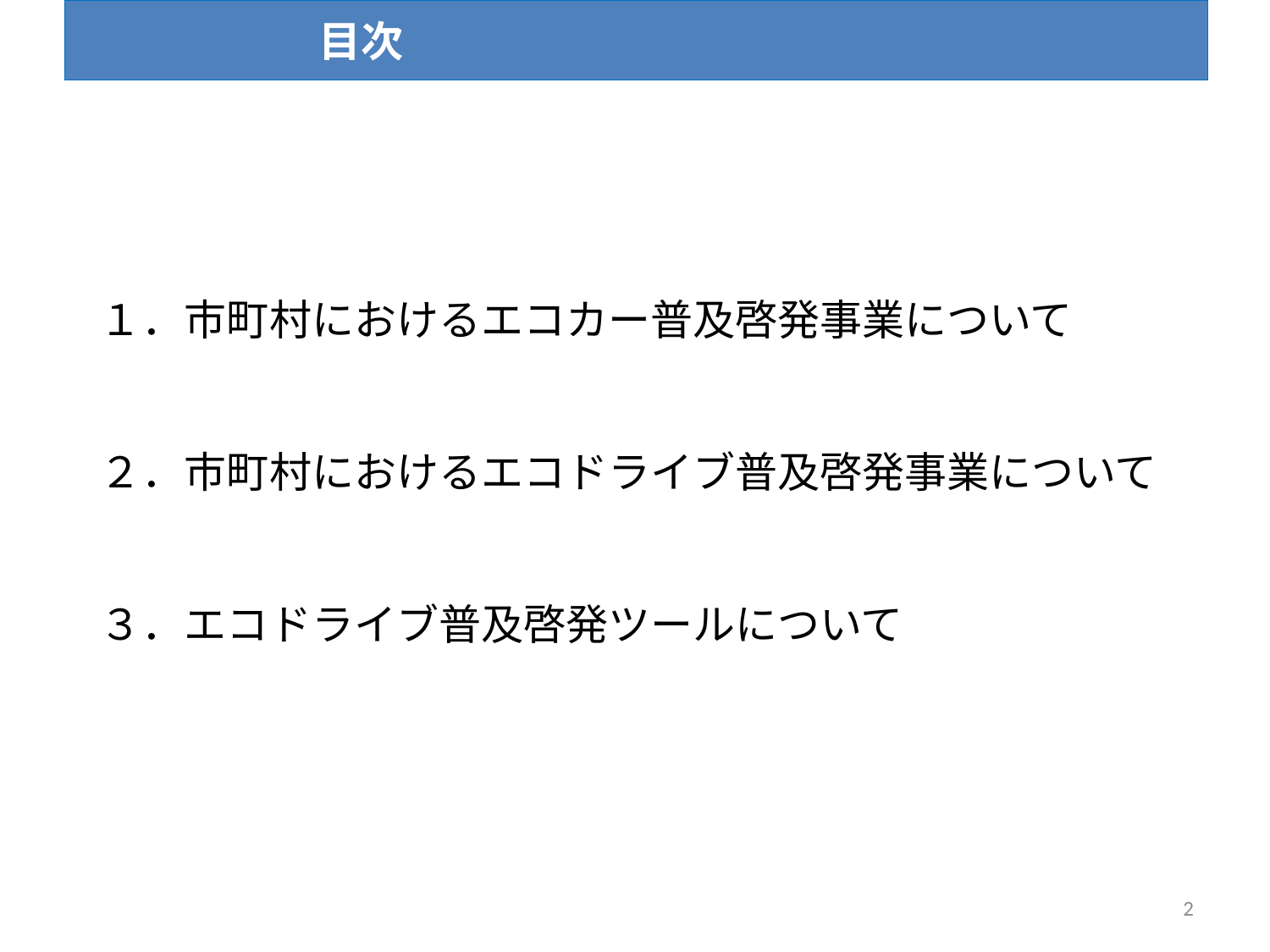

# 目次

　１．市町村におけるエコカー普及啓発事業について

　２．市町村におけるエコドライブ普及啓発事業について

　３．エコドライブ普及啓発ツールについて

2